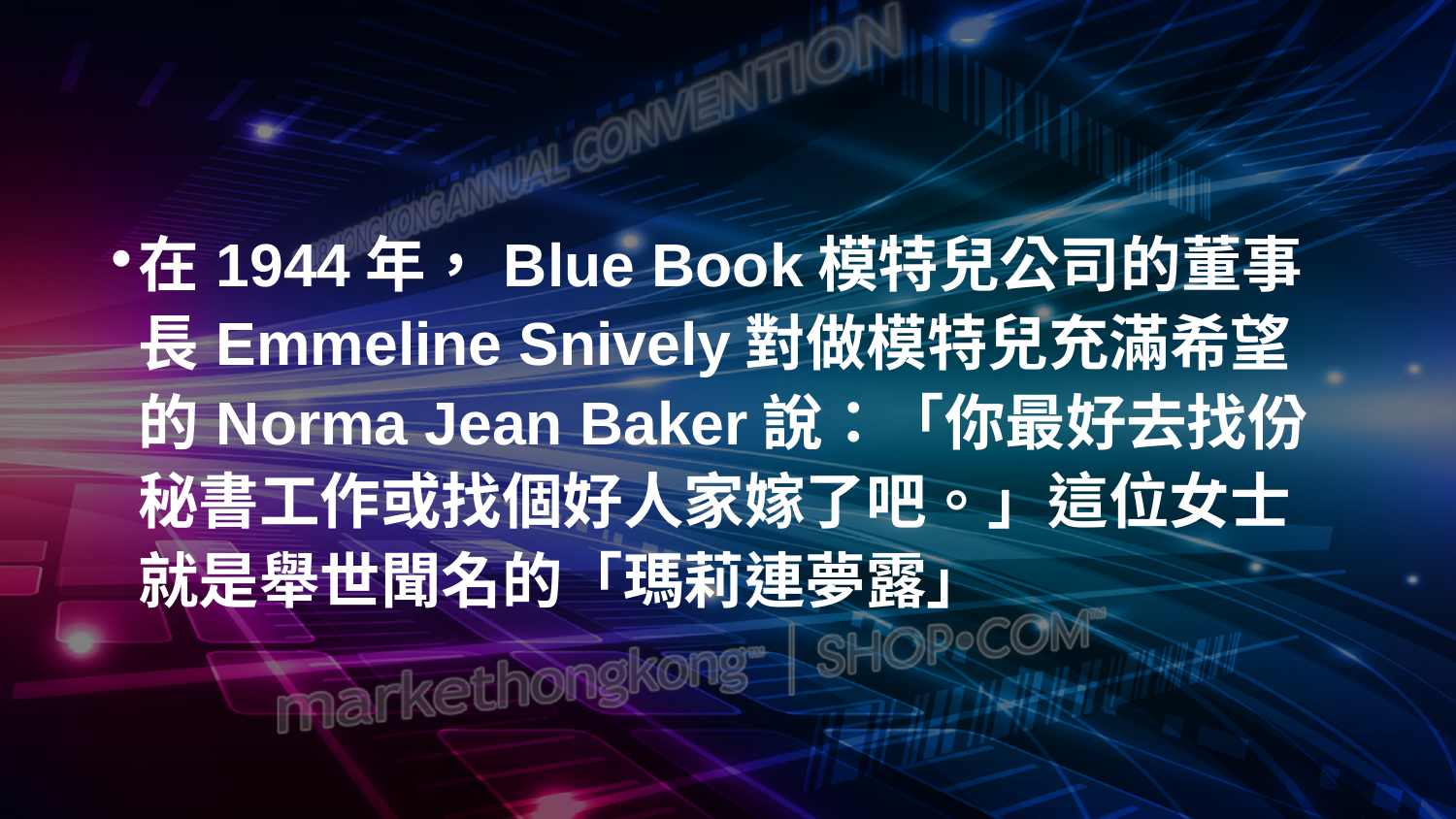

在1944年，Blue Book模特兒公司的董事長Emmeline Snively對做模特兒充滿希望的Norma Jean Baker說：「你最好去找份秘書工作或找個好人家嫁了吧。」這位女士就是舉世聞名的「瑪莉連夢露」